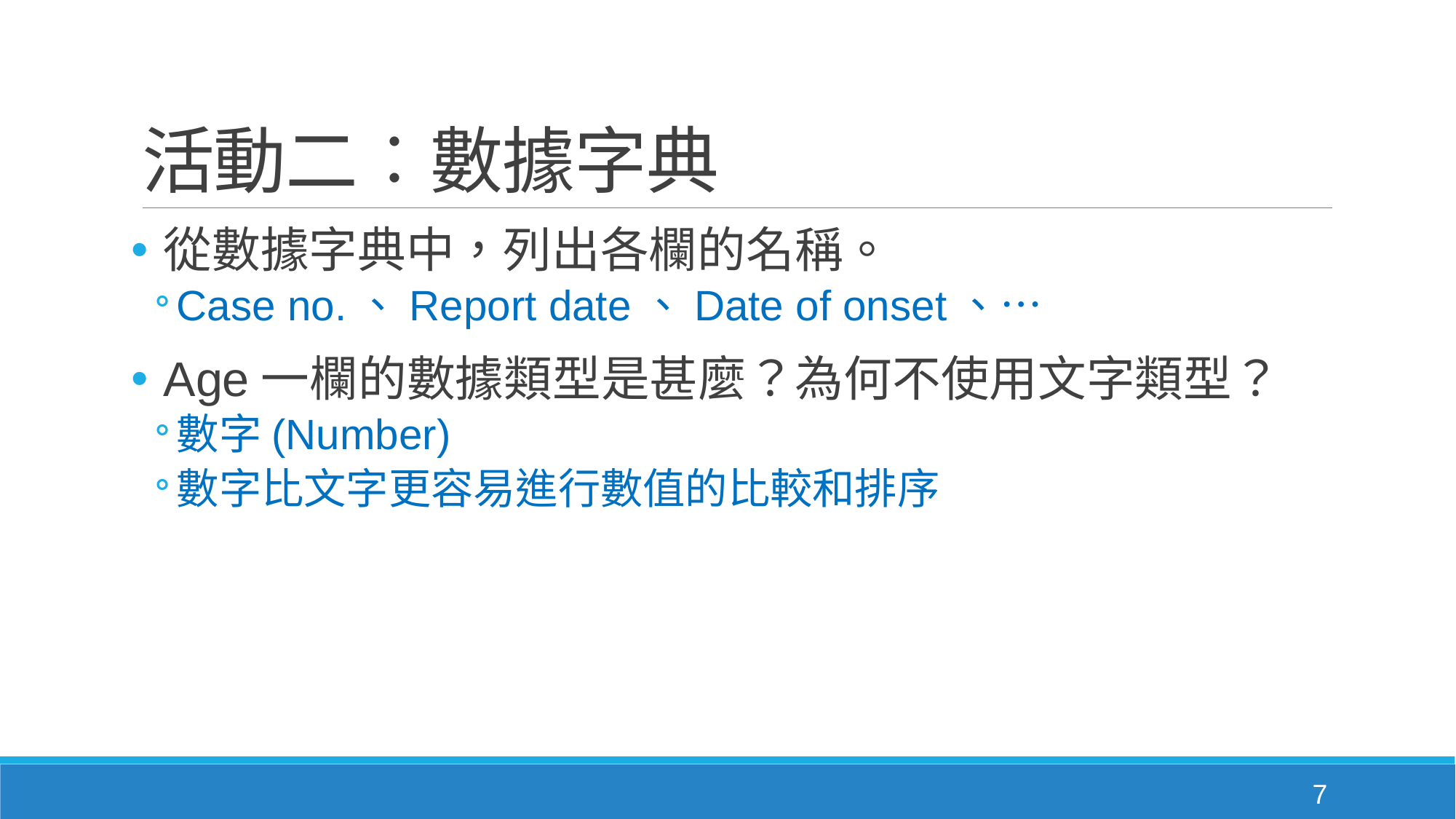

# 活動二︰數據字典
從數據字典中，列出各欄的名稱。
Case no.、Report date、Date of onset、…
Age一欄的數據類型是甚麼？為何不使用文字類型？
數字(Number)
數字比文字更容易進行數值的比較和排序
7